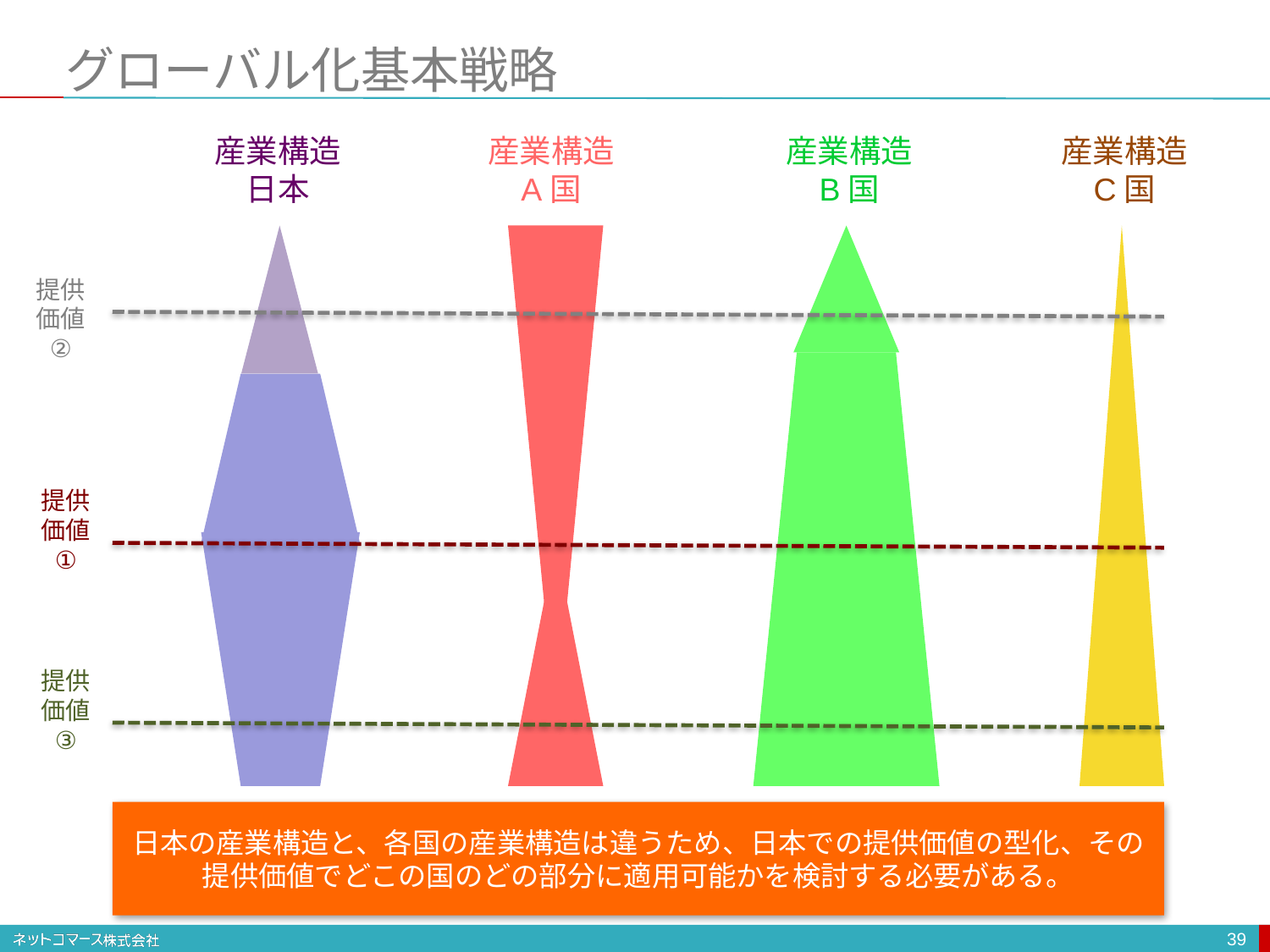

グローバル化基本戦略
産業構造
日本
産業構造
A国
産業構造
B国
産業構造
C国

提供
価値
②

提供
価値
①

提供
価値
③
日本の産業構造と、各国の産業構造は違うため、日本での提供価値の型化、その提供価値でどこの国のどの部分に適用可能かを検討する必要がある。
39